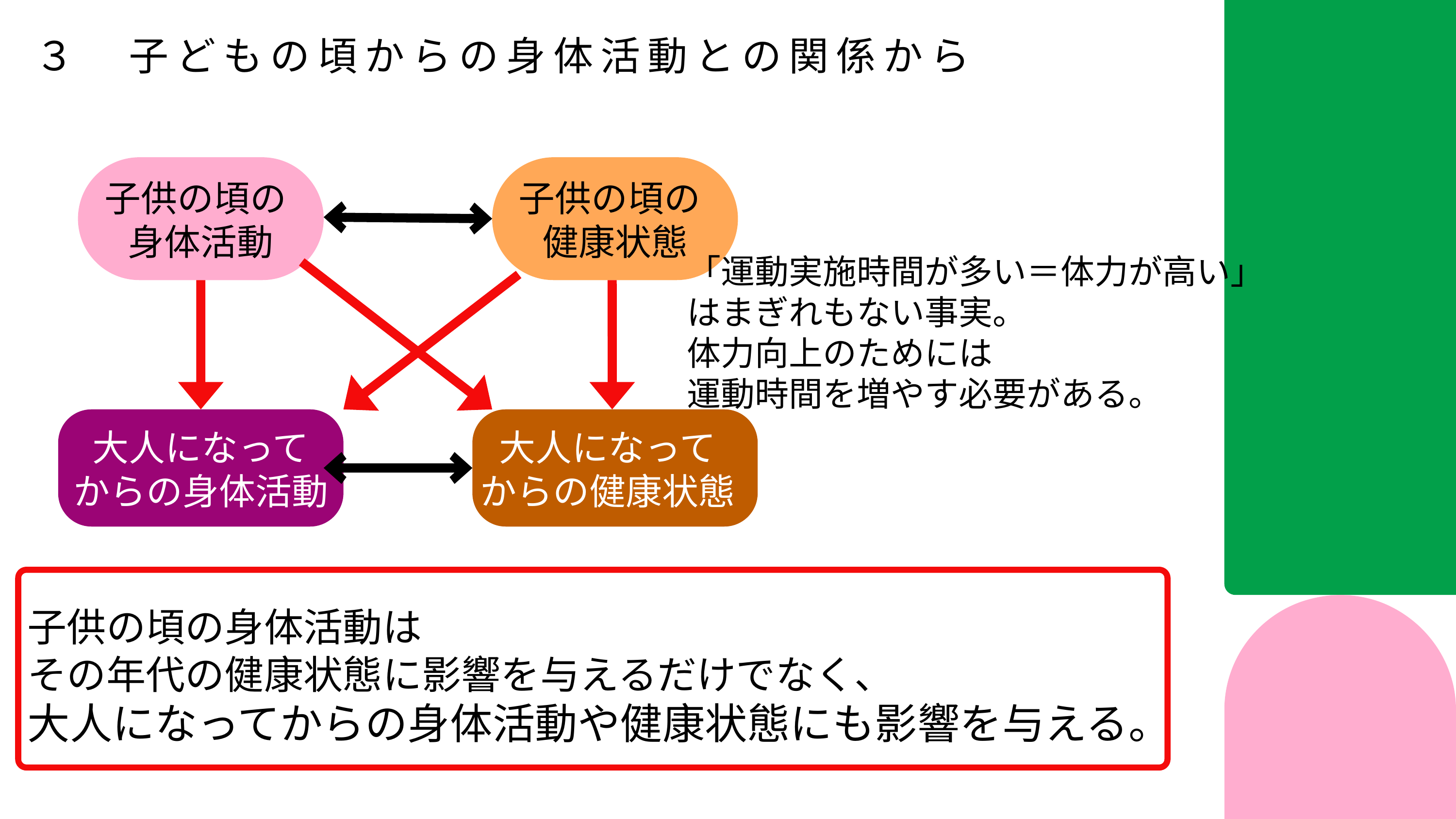

３　子どもの頃からの身体活動との関係から

子供の頃の
身体活動
子供の頃の
健康状態

「運動実施時間が多い＝体力が高い」
はまぎれもない事実。
体力向上のためには
運動時間を増やす必要がある。

大人になって
からの身体活動
大人になって
からの健康状態

子供の頃の身体活動は
その年代の健康状態に影響を与えるだけでなく、
大人になってからの身体活動や健康状態にも影響を与える。